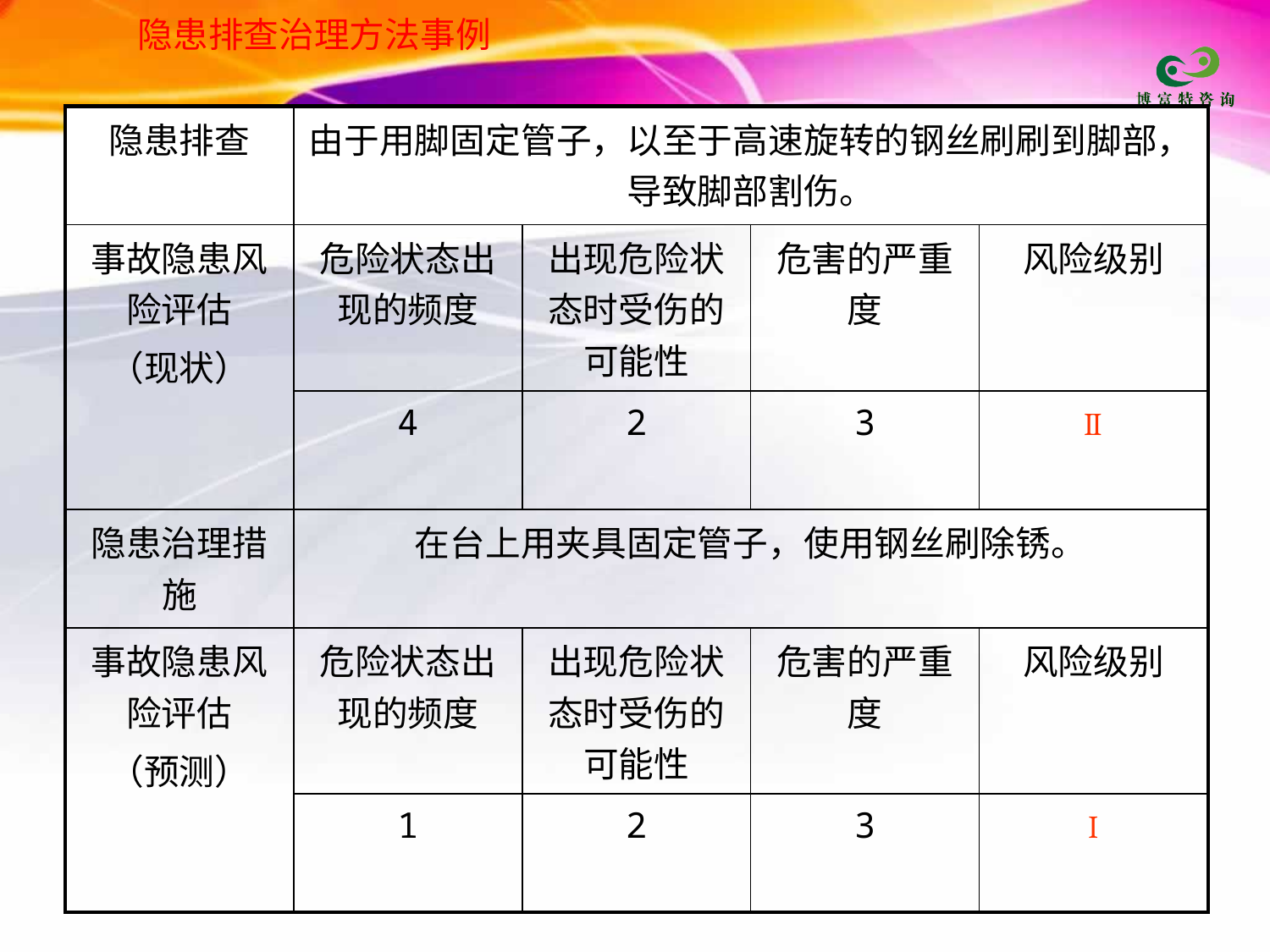

隐患排查治理方法事例
| 隐患排查 | 由于用脚固定管子，以至于高速旋转的钢丝刷刷到脚部，导致脚部割伤。 |  |  |  |
| --- | --- | --- | --- | --- |
| 事故隐患风险评估 （现状） | 危险状态出现的频度 | 出现危险状态时受伤的可能性 | 危害的严重度 | 风险级别 |
|  | 4 | 2 | 3 | Ⅱ |
| 隐患治理措施 | 在台上用夹具固定管子，使用钢丝刷除锈。 |  |  |  |
| 事故隐患风险评估 （预测） | 危险状态出现的频度 | 出现危险状态时受伤的可能性 | 危害的严重度 | 风险级别 |
|  | 1 | 2 | 3 | Ⅰ |